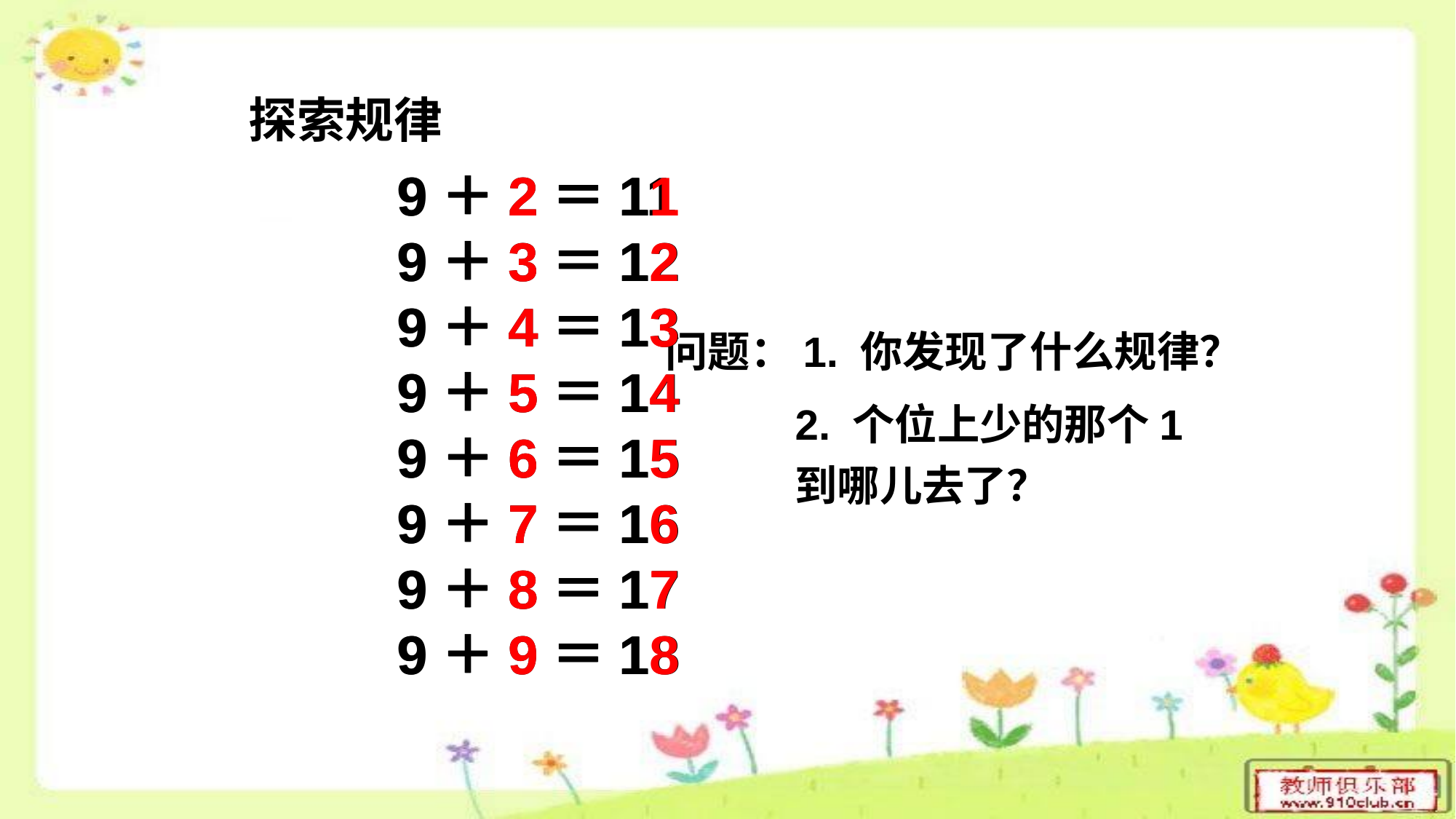

探索规律
9＋2＝11
9＋3＝12
9＋4＝13
9＋5＝14
9＋6＝15
9＋7＝16
9＋8＝17
9＋9＝18
9＋2＝11
9＋3＝12
9＋4＝13
9＋5＝14
9＋6＝15
9＋7＝16
9＋8＝17
9＋9＝18
问题：1. 你发现了什么规律？
2. 个位上少的那个1到哪儿去了？